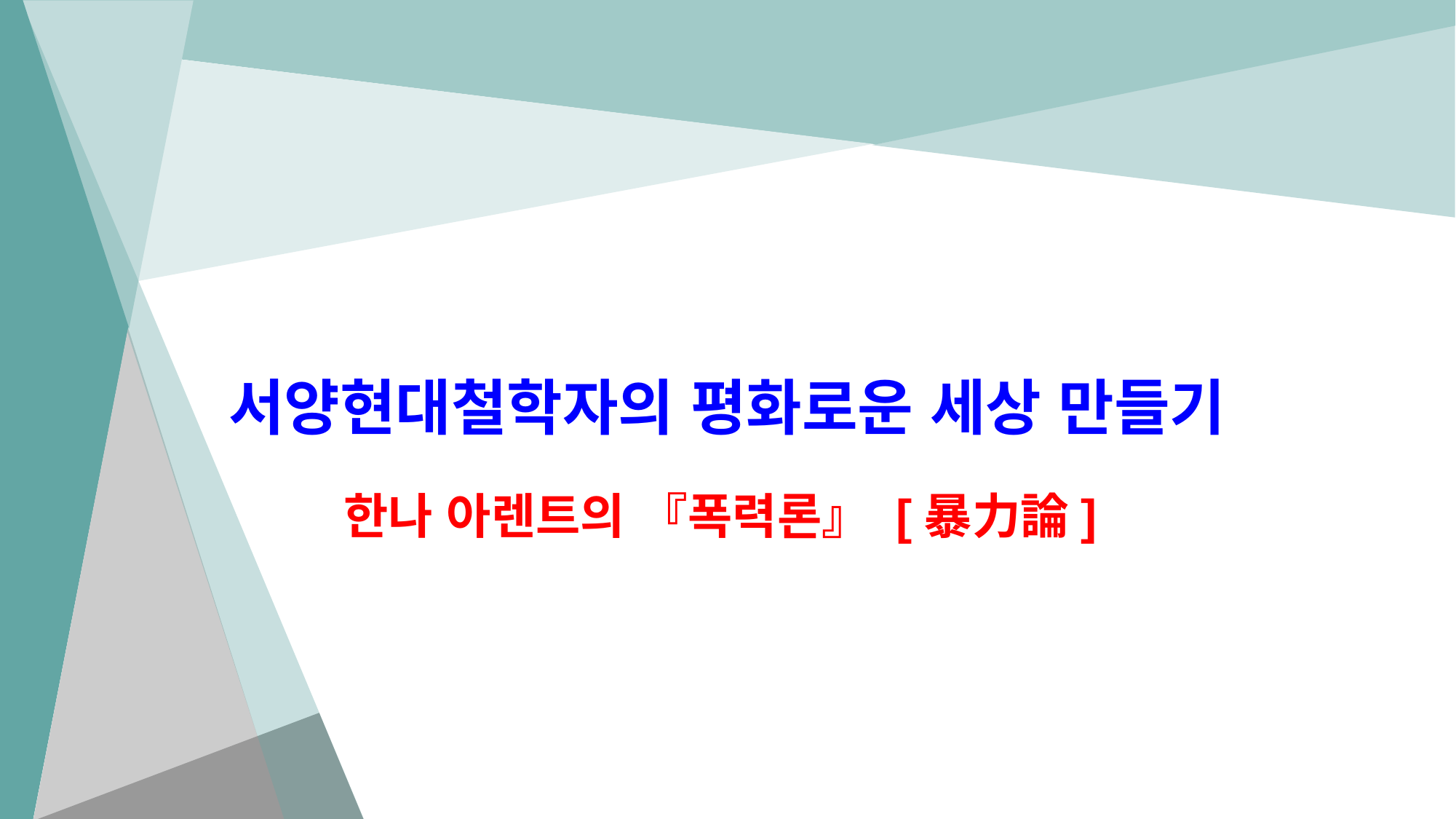

# 서양현대철학자의 평화로운 세상 만들기
한나 아렌트의 『폭력론』 [暴力論]